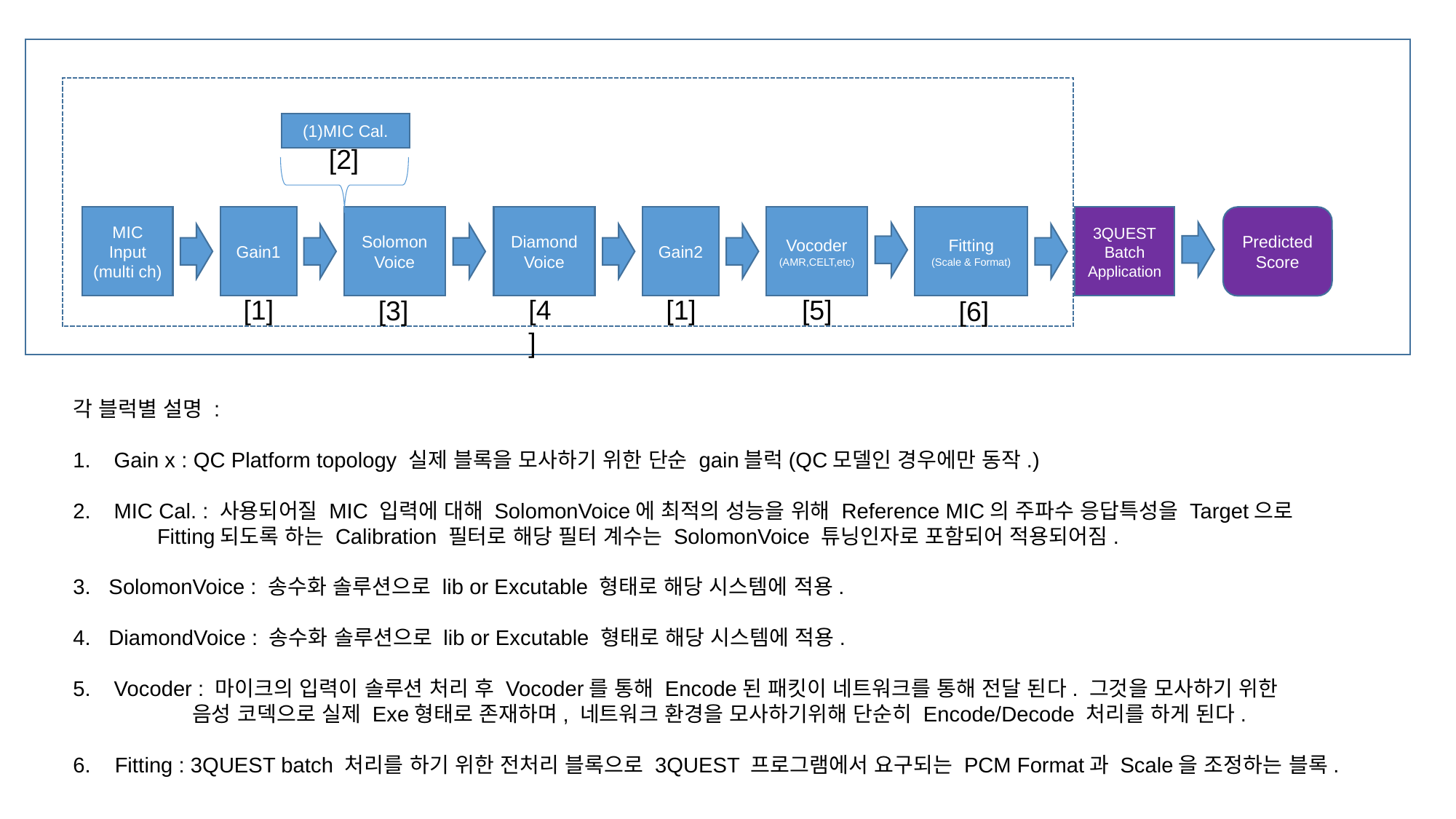

(1)MIC Cal.

Predicted
Score
Vocoder
(AMR,CELT,etc)
Fitting
(Scale & Format)
3QUEST
Batch
Application
Gain2
Gain1
Solomon
Voice
Diamond
Voice
MIC
Input
(multi ch)

[2]
[1]
[4]
[1]
[5]
[3]
[6]
각 블럭별 설명 :

Gain x : QC Platform topology 실제 블록을 모사하기 위한 단순 gain블럭(QC모델인 경우에만 동작.)

MIC Cal. : 사용되어질 MIC 입력에 대해 SolomonVoice에 최적의 성능을 위해 Reference MIC의 주파수 응답특성을 Target으로
              Fitting되도록 하는 Calibration 필터로 해당 필터 계수는 SolomonVoice 튜닝인자로 포함되어 적용되어짐.

3.   SolomonVoice : 송수화 솔루션으로 lib or Excutable 형태로 해당 시스템에 적용.

4.   DiamondVoice : 송수화 솔루션으로 lib or Excutable 형태로 해당 시스템에 적용.

Vocoder : 마이크의 입력이 솔루션 처리 후 Vocoder를 통해 Encode된 패킷이 네트워크를 통해 전달 된다. 그것을 모사하기 위한
                   음성 코덱으로 실제 Exe형태로 존재하며, 네트워크 환경을 모사하기위해 단순히 Encode/Decode 처리를 하게 된다.

6.    Fitting : 3QUEST batch 처리를 하기 위한 전처리 블록으로 3QUEST 프로그램에서 요구되는 PCM Format과 Scale을 조정하는 블록.